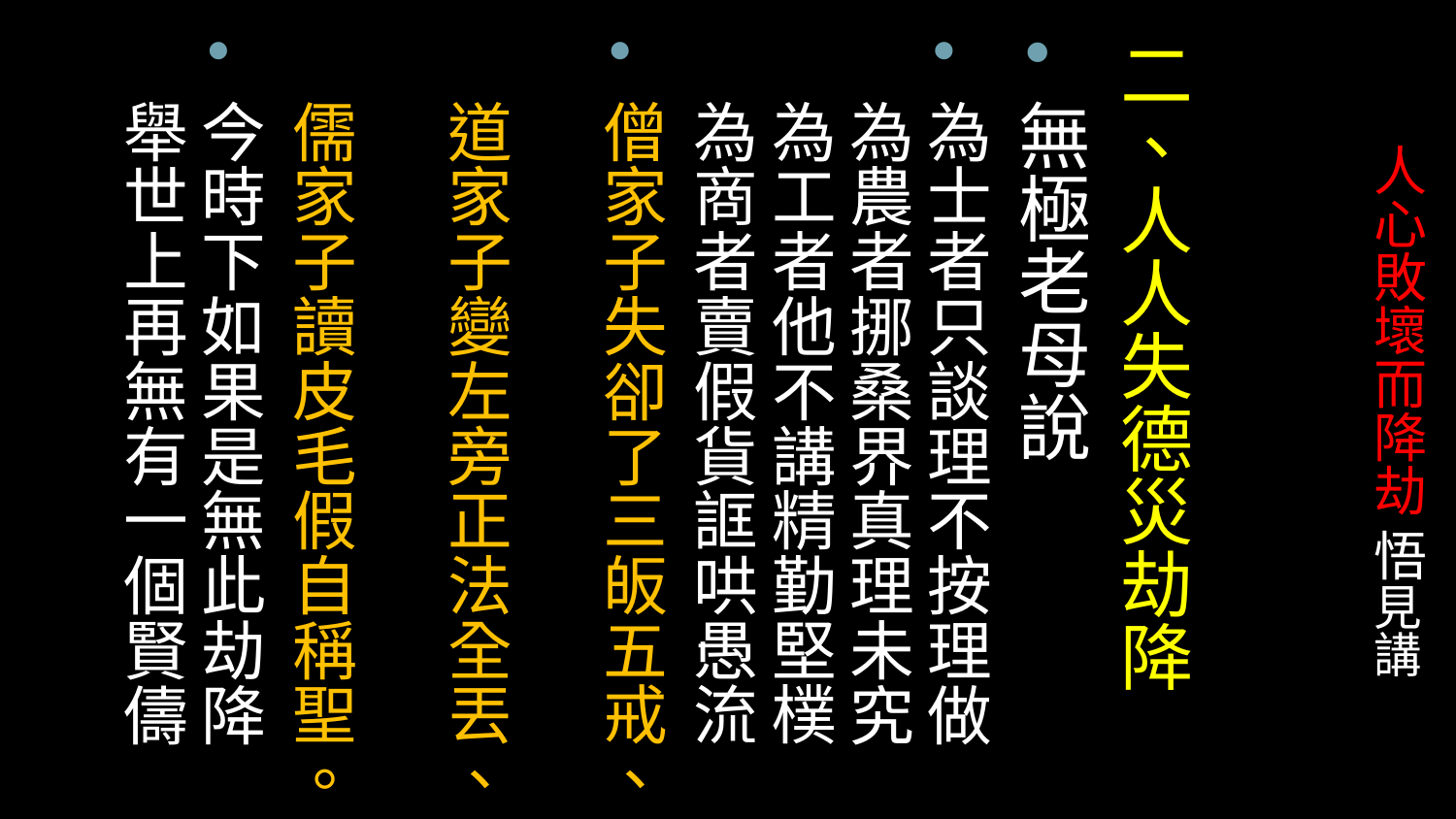

二、人人失德災劫降
無極老母說
為士者只談理不按理做
為農者挪桑界真理未究
為工者他不講精勤堅樸
為商者賣假貨誆哄愚流
僧家子失卻了三皈五戒、
道家子變左旁正法全丟、
儒家子讀皮毛假自稱聖。
今時下如果是無此劫降 
舉世上再無有一個賢儔

# 人心敗壞而降劫 悟見講